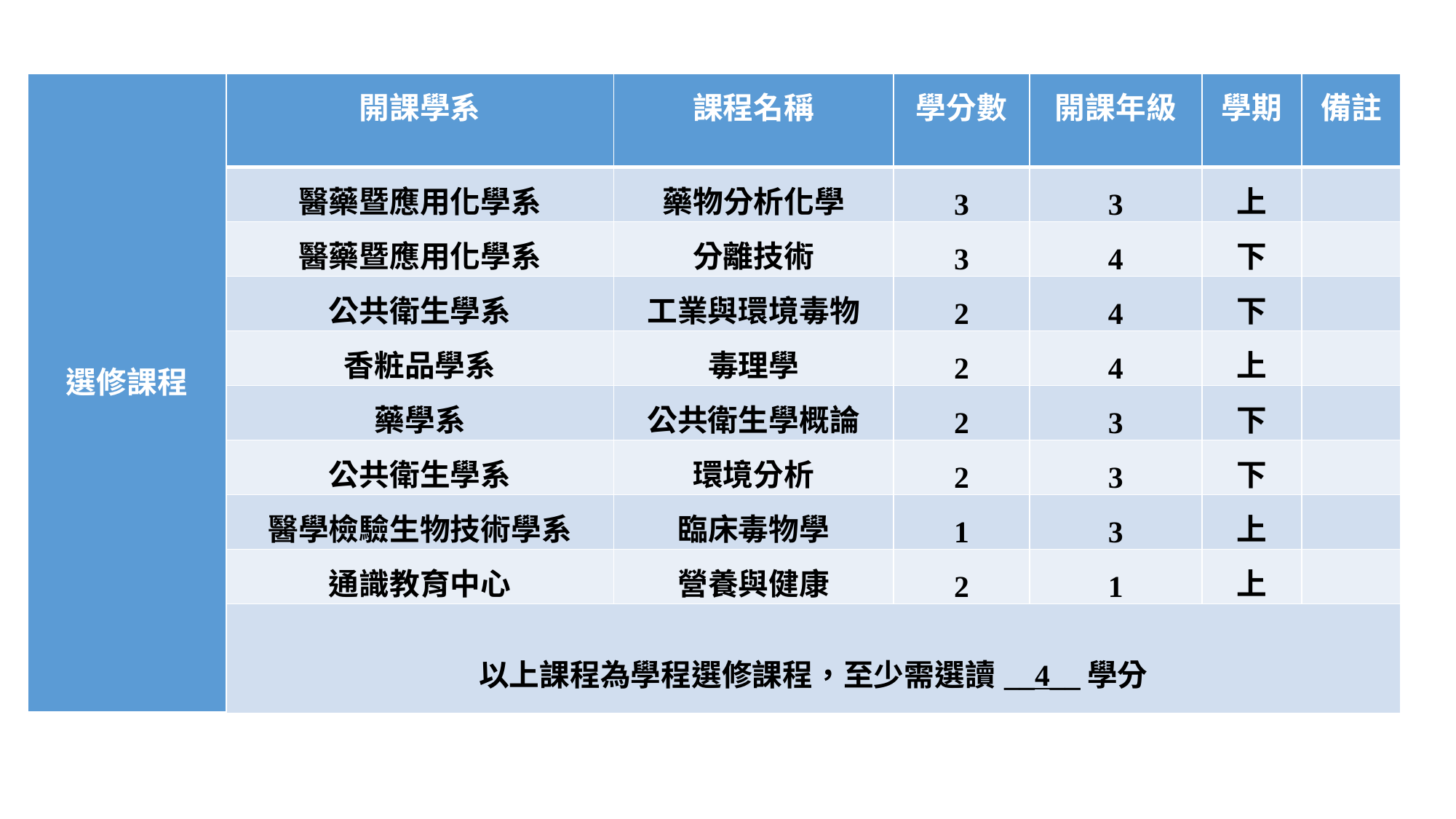

| 選修課程 | 開課學系 | 課程名稱 | 學分數 | 開課年級 | 學期 | 備註 |
| --- | --- | --- | --- | --- | --- | --- |
|  | 醫藥暨應用化學系 | 藥物分析化學 | 3 | 3 | 上 |  |
|  | 醫藥暨應用化學系 | 分離技術 | 3 | 4 | 下 |  |
|  | 公共衛生學系 | 工業與環境毒物 | 2 | 4 | 下 |  |
|  | 香粧品學系 | 毒理學 | 2 | 4 | 上 |  |
|  | 藥學系 | 公共衛生學概論 | 2 | 3 | 下 |  |
|  | 公共衛生學系 | 環境分析 | 2 | 3 | 下 |  |
|  | 醫學檢驗生物技術學系 | 臨床毒物學 | 1 | 3 | 上 |  |
|  | 通識教育中心 | 營養與健康 | 2 | 1 | 上 |  |
|  | 以上課程為學程選修課程，至少需選讀\_\_4\_\_學分 |  |  |  |  |  |